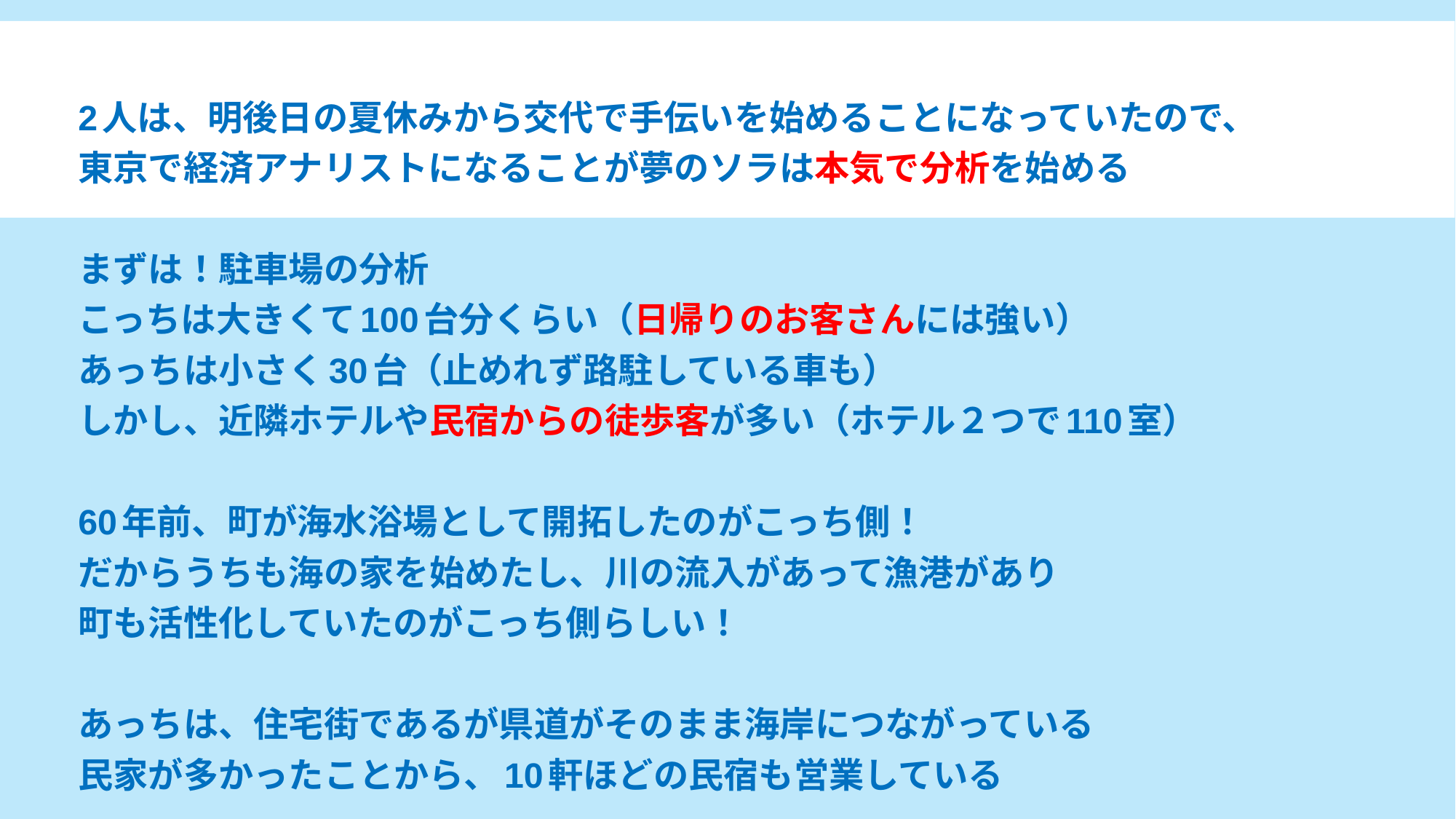

2人は、明後日の夏休みから交代で手伝いを始めることになっていたので、
東京で経済アナリストになることが夢のソラは本気で分析を始める

まずは！駐車場の分析
こっちは大きくて100台分くらい（日帰りのお客さんには強い）
あっちは小さく30台（止めれず路駐している車も）
しかし、近隣ホテルや民宿からの徒歩客が多い（ホテル２つで110室）

60年前、町が海水浴場として開拓したのがこっち側！
だからうちも海の家を始めたし、川の流入があって漁港があり
町も活性化していたのがこっち側らしい！

あっちは、住宅街であるが県道がそのまま海岸につながっている
民家が多かったことから、10軒ほどの民宿も営業している